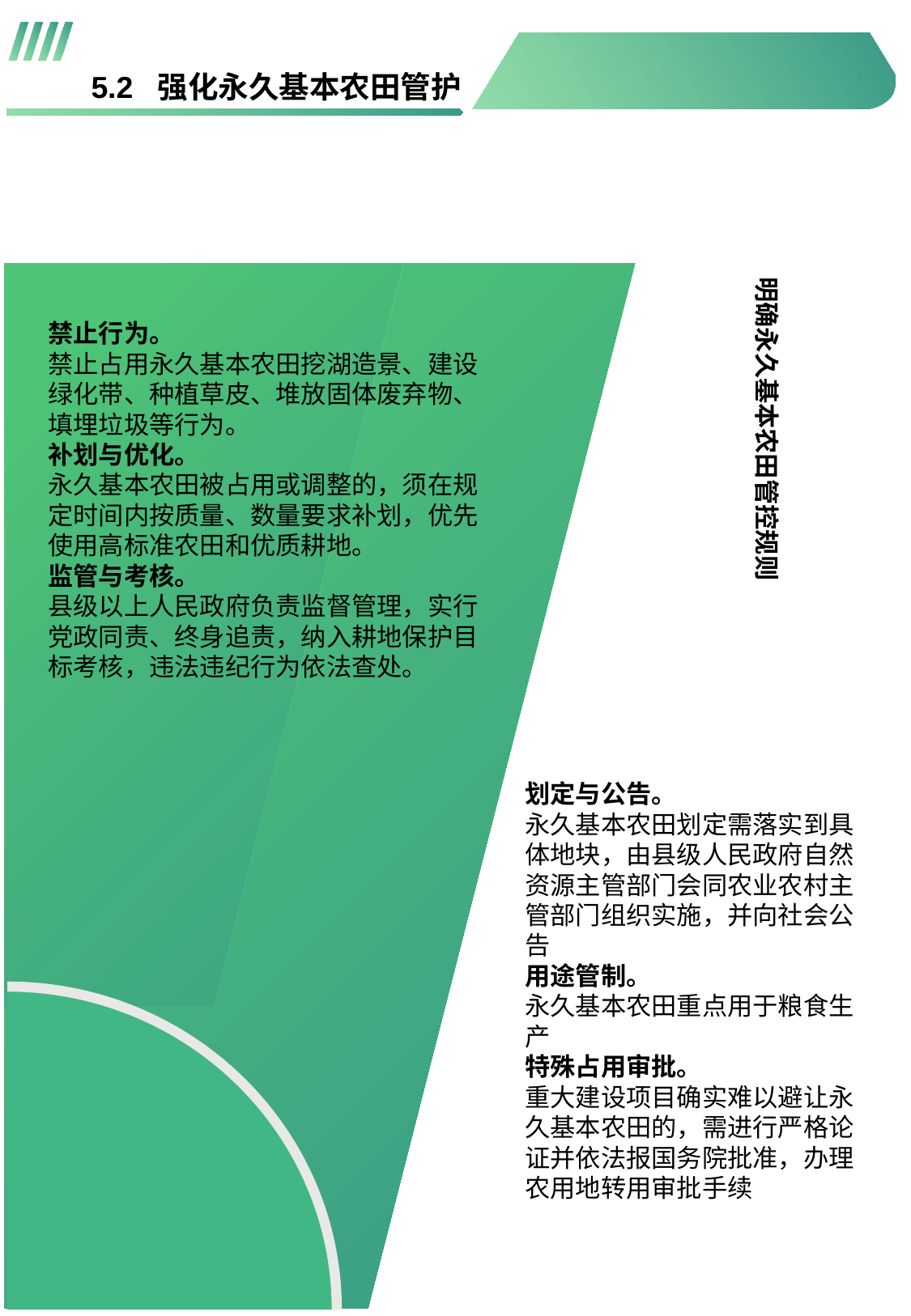

5.2  强化永久基本农田管护
明确永久基本农田管控规则

禁止行为。
禁止占用永久基本农田挖湖造景、建设绿化带、种植草皮、堆放固体废弃物、填埋垃圾等行为。
补划与优化。
永久基本农田被占用或调整的，须在规定时间内按质量、数量要求补划，优先使用高标准农田和优质耕地。
监管与考核。
县级以上人民政府负责监督管理，实行党政同责、终身追责，纳入耕地保护目标考核，违法违纪行为依法查处。

划定与公告。
永久基本农田划定需落实到具体地块，由县级人民政府自然资源主管部门会同农业农村主管部门组织实施，并向社会公告
用途管制。
永久基本农田重点用于粮食生产
特殊占用审批。
重大建设项目确实难以避让永久基本农田的，需进行严格论证并依法报国务院批准，办理农用地转用审批手续